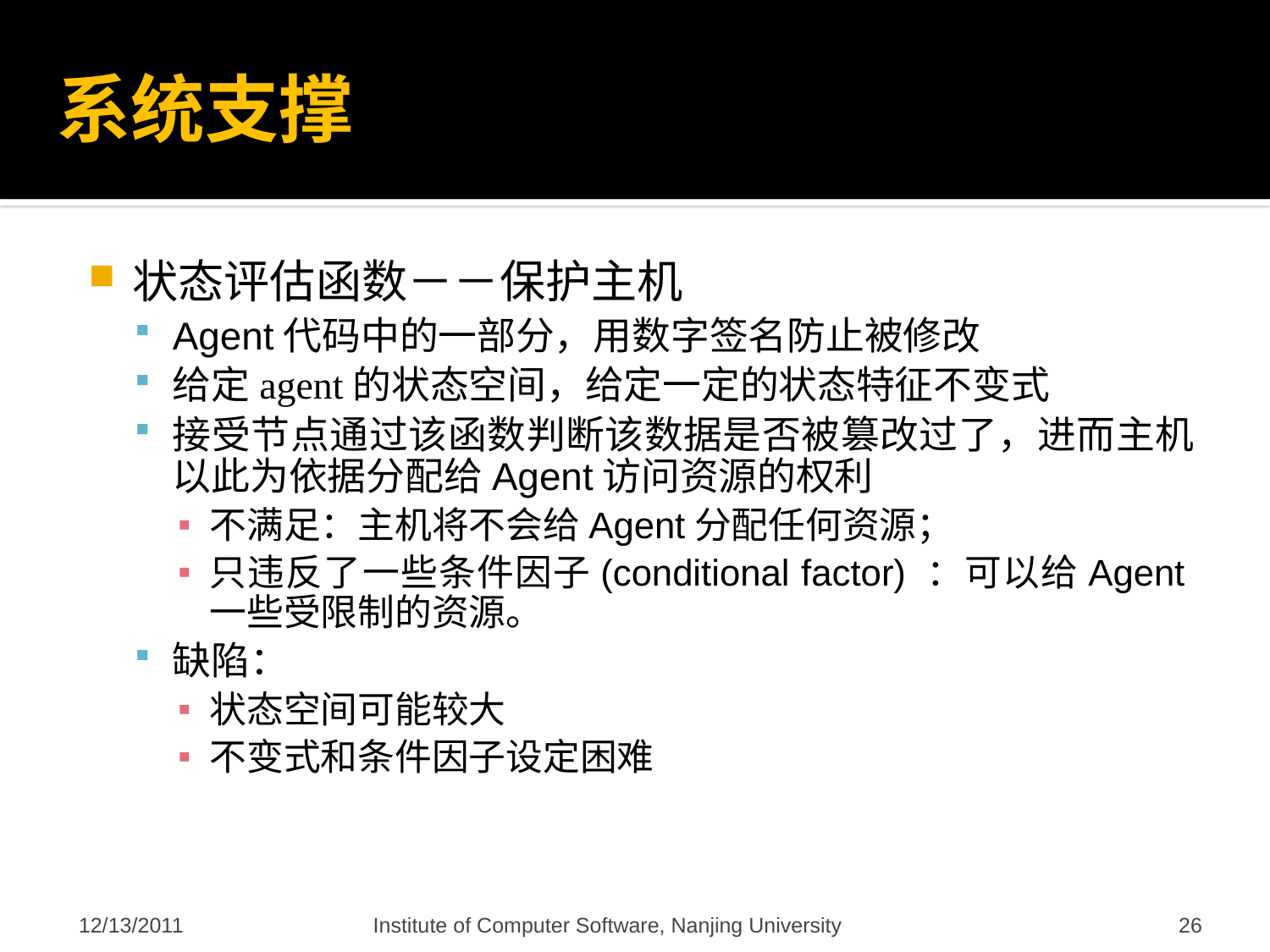

# 系统支撑
状态评估函数－－保护主机
Agent代码中的一部分，用数字签名防止被修改
给定agent的状态空间，给定一定的状态特征不变式
接受节点通过该函数判断该数据是否被篡改过了，进而主机以此为依据分配给Agent访问资源的权利
不满足：主机将不会给Agent分配任何资源；
只违反了一些条件因子(conditional factor) ：可以给Agent一些受限制的资源。
缺陷：
状态空间可能较大
不变式和条件因子设定困难
26
12/13/2011
Institute of Computer Software, Nanjing University
26